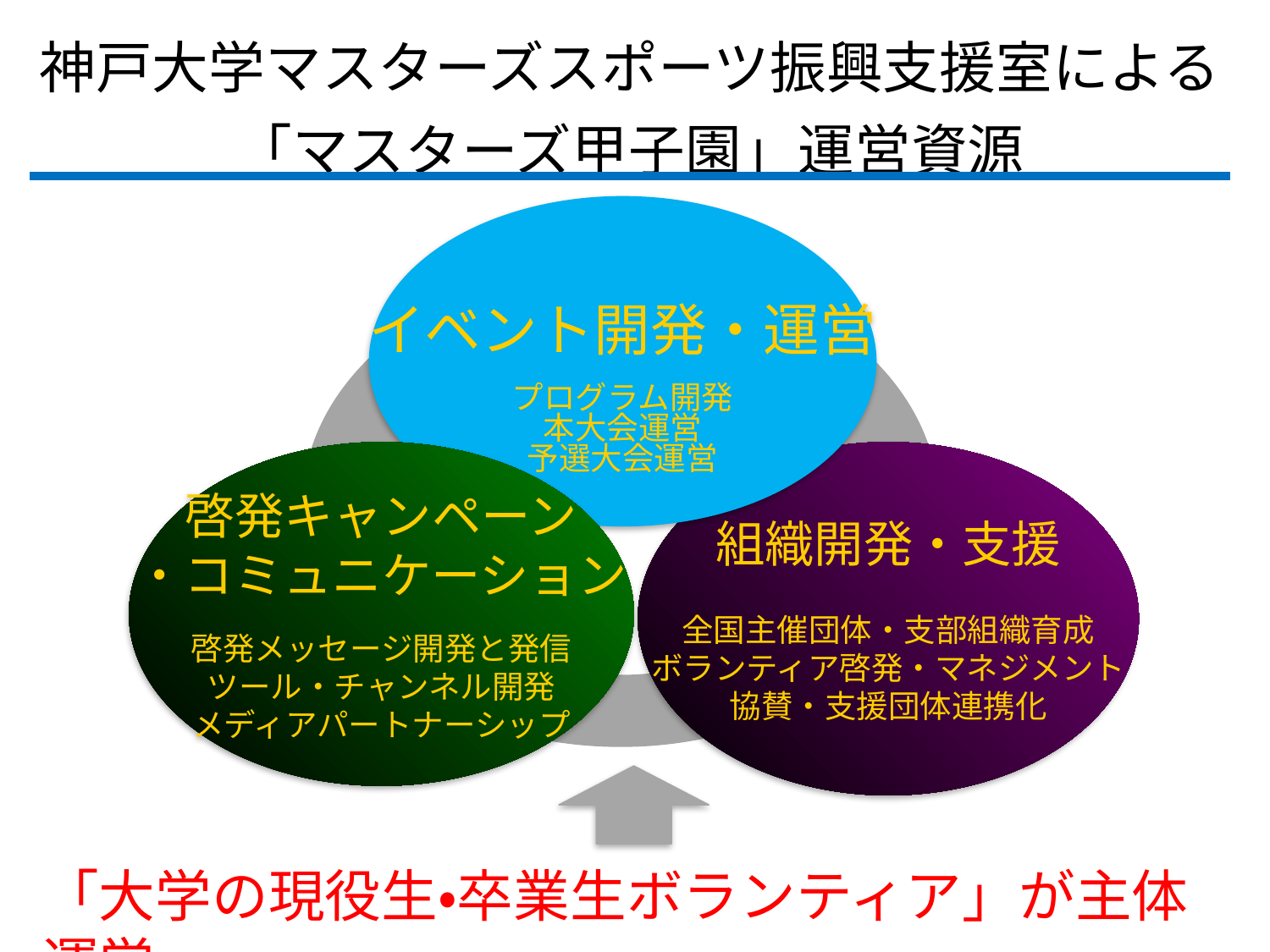

神戸大学マスターズスポーツ振興支援室による
「マスターズ甲子園」運営資源

イベント開発・運営

プログラム開発
本大会運営
予選大会運営

組織開発・支援

全国主催団体・支部組織育成
ボランティア啓発・マネジメント
協賛・支援団体連携化
啓発キャンペーン
・コミュニケーション

啓発メッセージ開発と発信
ツール・チャンネル開発
メディアパートナーシップ

「大学の現役生・卒業生ボランティア」が主体運営